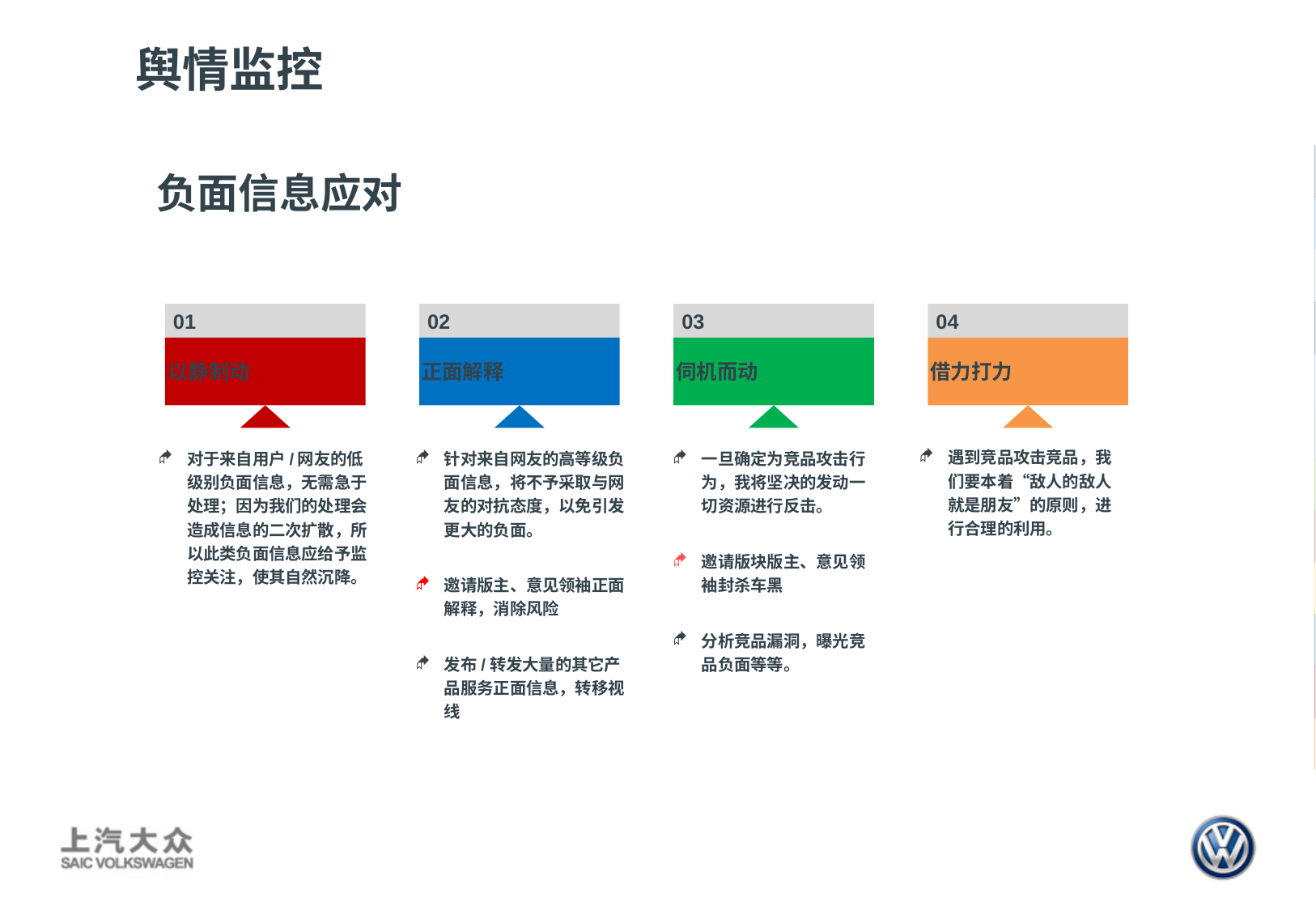

舆情监控
负面信息应对
 01

以静制动

 02

 03

 04

正面解释

伺机而动

借力打力

遇到竞品攻击竞品，我们要本着“敌人的敌人就是朋友”的原则，进行合理的利用。
对于来自用户/网友的低级别负面信息，无需急于处理；因为我们的处理会造成信息的二次扩散，所以此类负面信息应给予监控关注，使其自然沉降。
一旦确定为竞品攻击行为，我将坚决的发动一切资源进行反击。

邀请版块版主、意见领袖封杀车黑

分析竞品漏洞，曝光竞品负面等等。
针对来自网友的高等级负面信息，将不予采取与网友的对抗态度，以免引发更大的负面。

邀请版主、意见领袖正面解释，消除风险

发布/转发大量的其它产品服务正面信息，转移视线